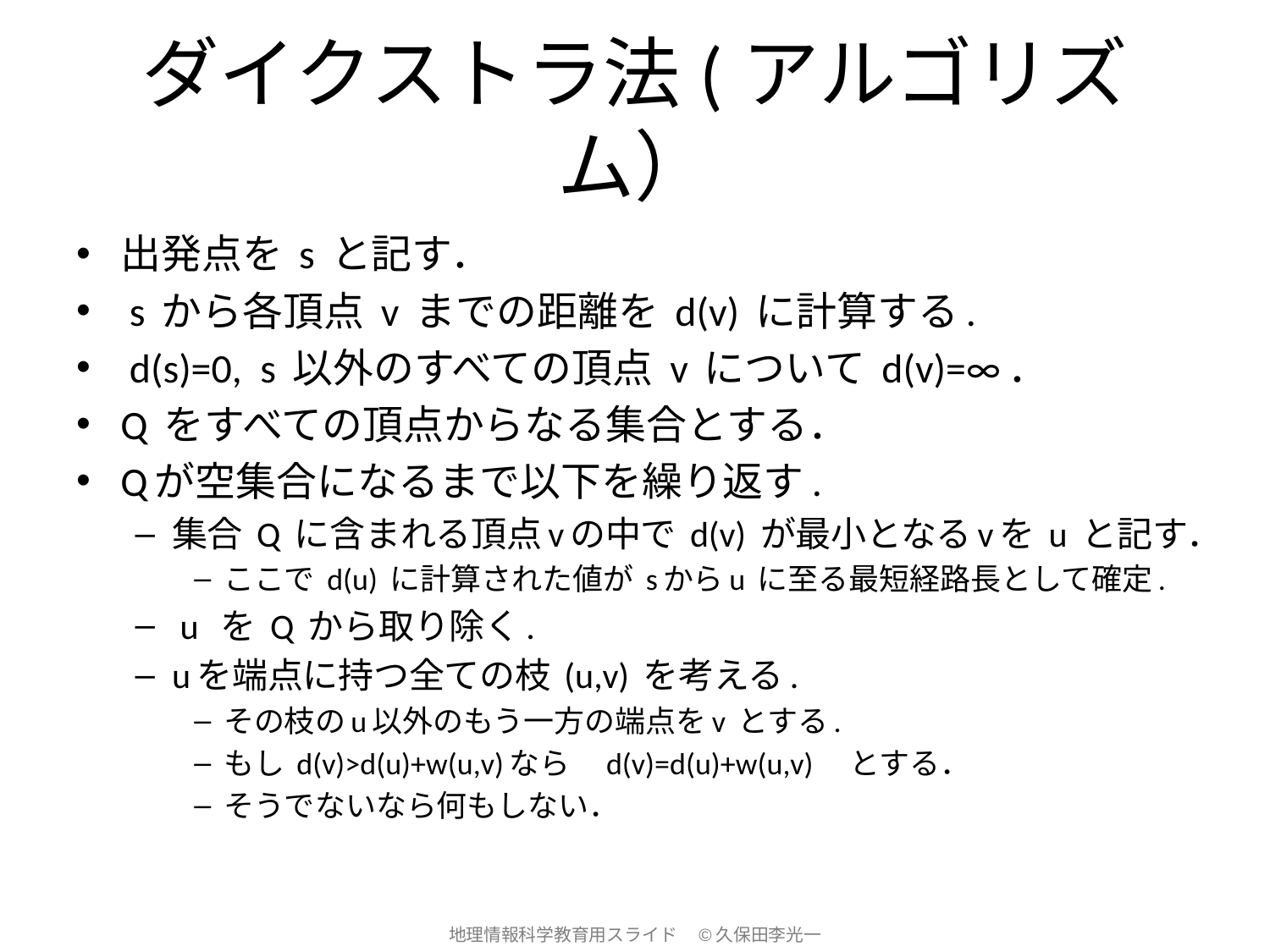

# ダイクストラ法(アルゴリズム）
出発点を s と記す．
 s から各頂点 v までの距離を d(v) に計算する.
 d(s)=0,  s 以外のすべての頂点 v について d(v)=∞．
Q をすべての頂点からなる集合とする．
Qが空集合になるまで以下を繰り返す.
集合 Q に含まれる頂点vの中で d(v) が最小となるvを u と記す．
ここで d(u) に計算された値が sからu に至る最短経路長として確定.
 u  を Q から取り除く.
uを端点に持つ全ての枝 (u,v) を考える.
その枝のu以外のもう一方の端点をv とする.
もし d(v)>d(u)+w(u,v)なら　d(v)=d(u)+w(u,v)　とする．
そうでないなら何もしない．